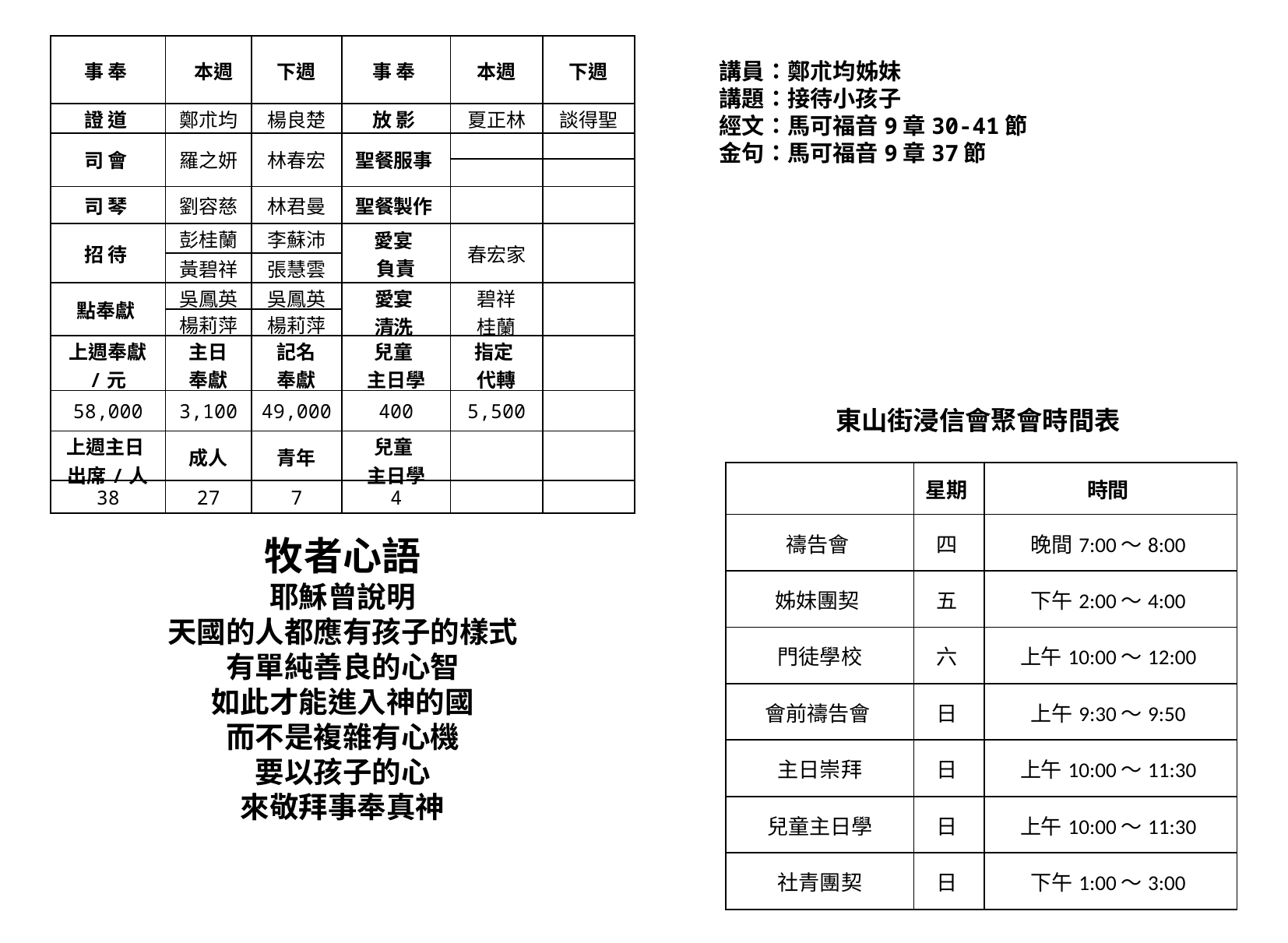

| 事 奉 | 本週 | 下週 | 事 奉 | 本週 | 下週 |
| --- | --- | --- | --- | --- | --- |
| 證 道 | 鄭朮均 | 楊良楚 | 放 影 | 夏正林 | 談得聖 |
| 司 會 | 羅之妍 | 林春宏 | 聖餐服事 |  |  |
|  |  |  |  |  |  |
| 司 琴 | 劉容慈 | 林君曼 | 聖餐製作 |  |  |
| 招 待 | 彭桂蘭 | 李蘇沛 | 愛宴 負責 | 春宏家 |  |
|  | 黃碧祥 | 張慧雲 |  |  |  |
| 點奉獻 | 吳鳳英 | 吳鳳英 | 愛宴 清洗 | 碧祥 桂蘭 |  |
|  | 楊莉萍 | 楊莉萍 |  |  |  |
| 上週奉獻 /元 | 主日 奉獻 | 記名 奉獻 | 兒童 主日學 | 指定 代轉 |  |
| 58,000 | 3,100 | 49,000 | 400 | 5,500 |  |
| 上週主日 出席/人 | 成人 | 青年 | 兒童 主日學 |  |  |
| 38 | 27 | 7 | 4 |  |  |
講員：鄭朮均姊妹
講題：接待小孩子
經文：馬可福音9章30-41節
金句：馬可福音9章37節

東山街浸信會聚會時間表
|  | 星期 | 時間 |
| --- | --- | --- |
| 禱告會 | 四 | 晚間7:00～8:00 |
| 姊妹團契 | 五 | 下午2:00～4:00 |
| 門徒學校 | 六 | 上午10:00～12:00 |
| 會前禱告會 | 日 | 上午9:30～9:50 |
| 主日崇拜 | 日 | 上午10:00～11:30 |
| 兒童主日學 | 日 | 上午10:00～11:30 |
| 社青團契 | 日 | 下午1:00～3:00 |
牧者心語
耶穌曾說明
天國的人都應有孩子的樣式
有單純善良的心智
如此才能進入神的國
而不是複雜有心機
要以孩子的心
來敬拜事奉真神